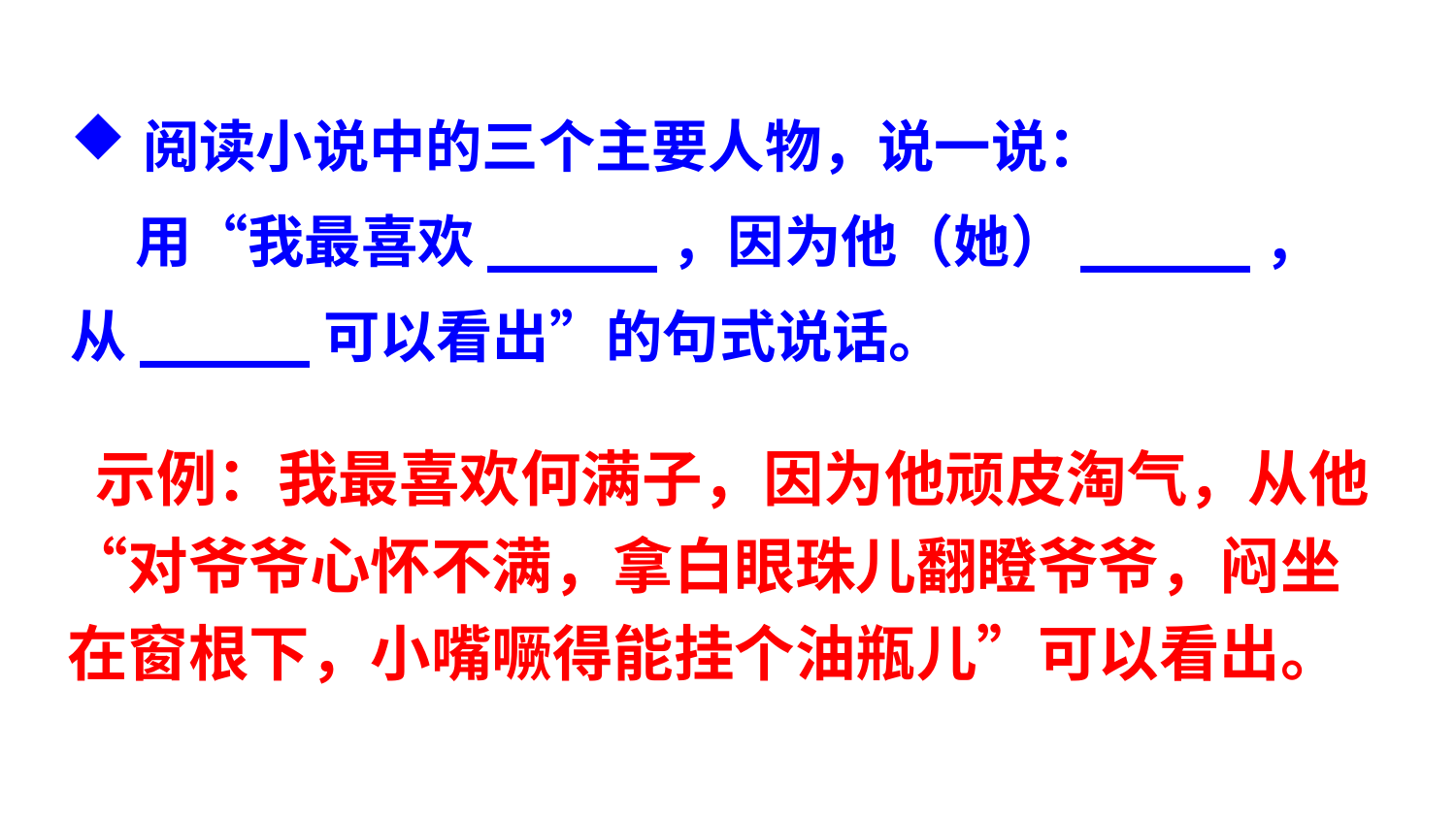

阅读小说中的三个主要人物，说一说：
    用“我最喜欢_____，因为他（她）_____，从_____可以看出”的句式说话。
 示例：我最喜欢何满子，因为他顽皮淘气，从他“对爷爷心怀不满，拿白眼珠儿翻瞪爷爷，闷坐在窗根下，小嘴噘得能挂个油瓶儿”可以看出。